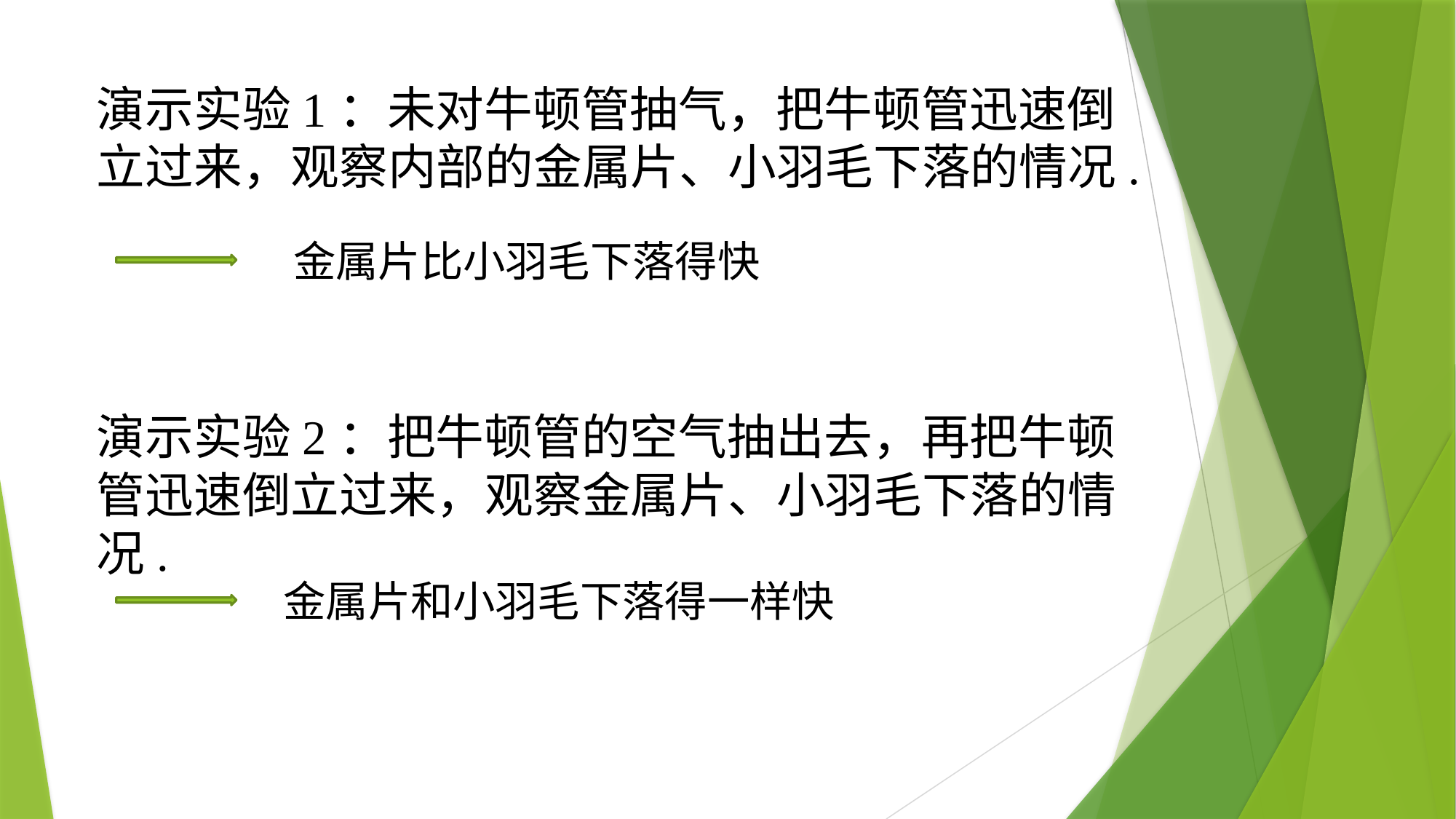

演示实验1：未对牛顿管抽气，把牛顿管迅速倒立过来，观察内部的金属片、小羽毛下落的情况.
金属片比小羽毛下落得快

演示实验2：把牛顿管的空气抽出去，再把牛顿管迅速倒立过来，观察金属片、小羽毛下落的情况.
金属片和小羽毛下落得一样快